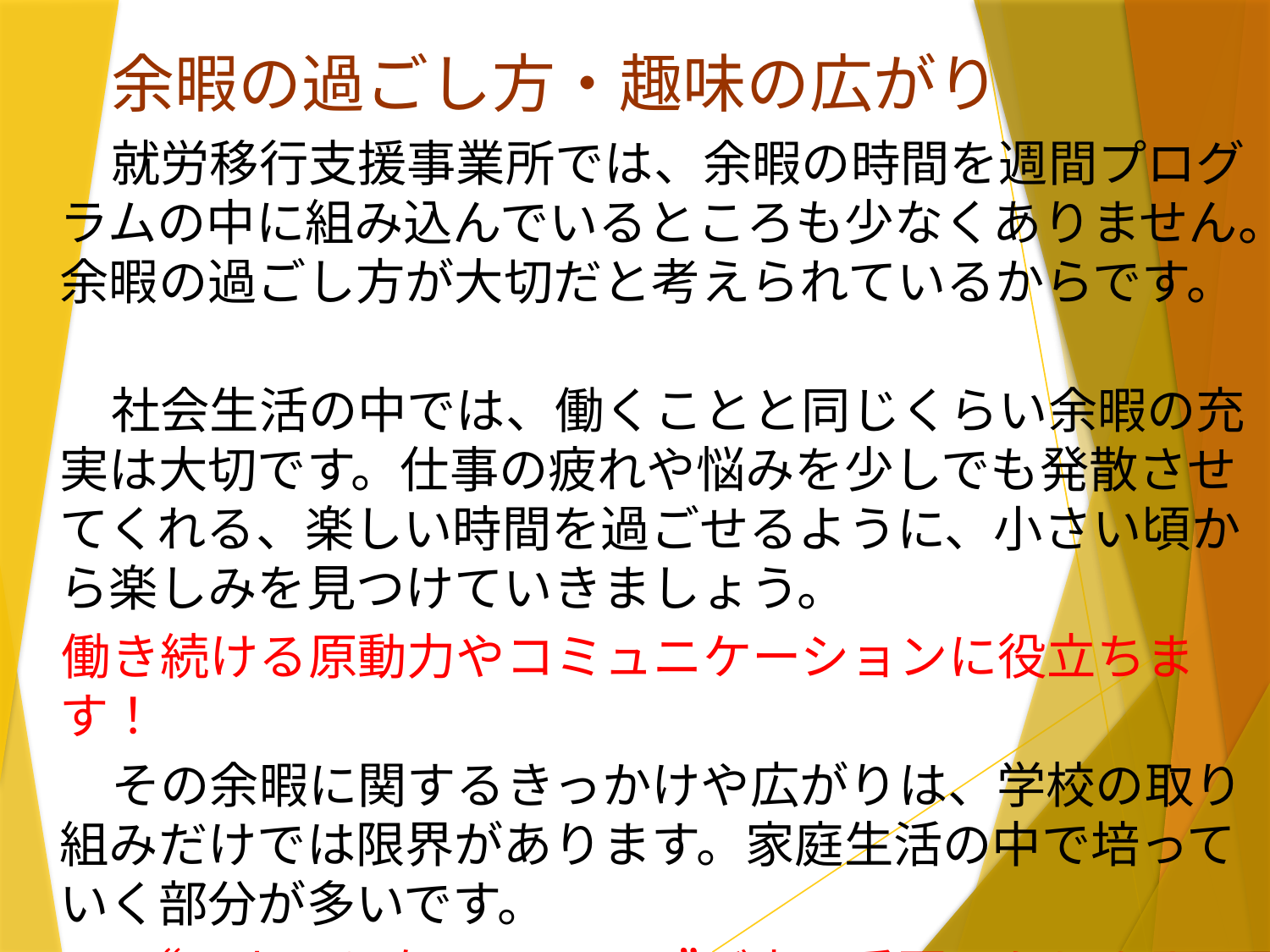

余暇の過ごし方・趣味の広がり
　　就労移行支援事業所では、余暇の時間を週間プログラムの中に組み込んでいるところも少なくありません。余暇の過ごし方が大切だと考えられているからです。
　　社会生活の中では、働くことと同じくらい余暇の充実は大切です。仕事の疲れや悩みを少しでも発散させてくれる、楽しい時間を過ごせるように、小さい頃から楽しみを見つけていきましょう。
　働き続ける原動力やコミュニケーションに役立ちます！
　　その余暇に関するきっかけや広がりは、学校の取り組みだけでは限界があります。家庭生活の中で培っていく部分が多いです。
　　※“一人でも楽しめること”が実は重要になります。